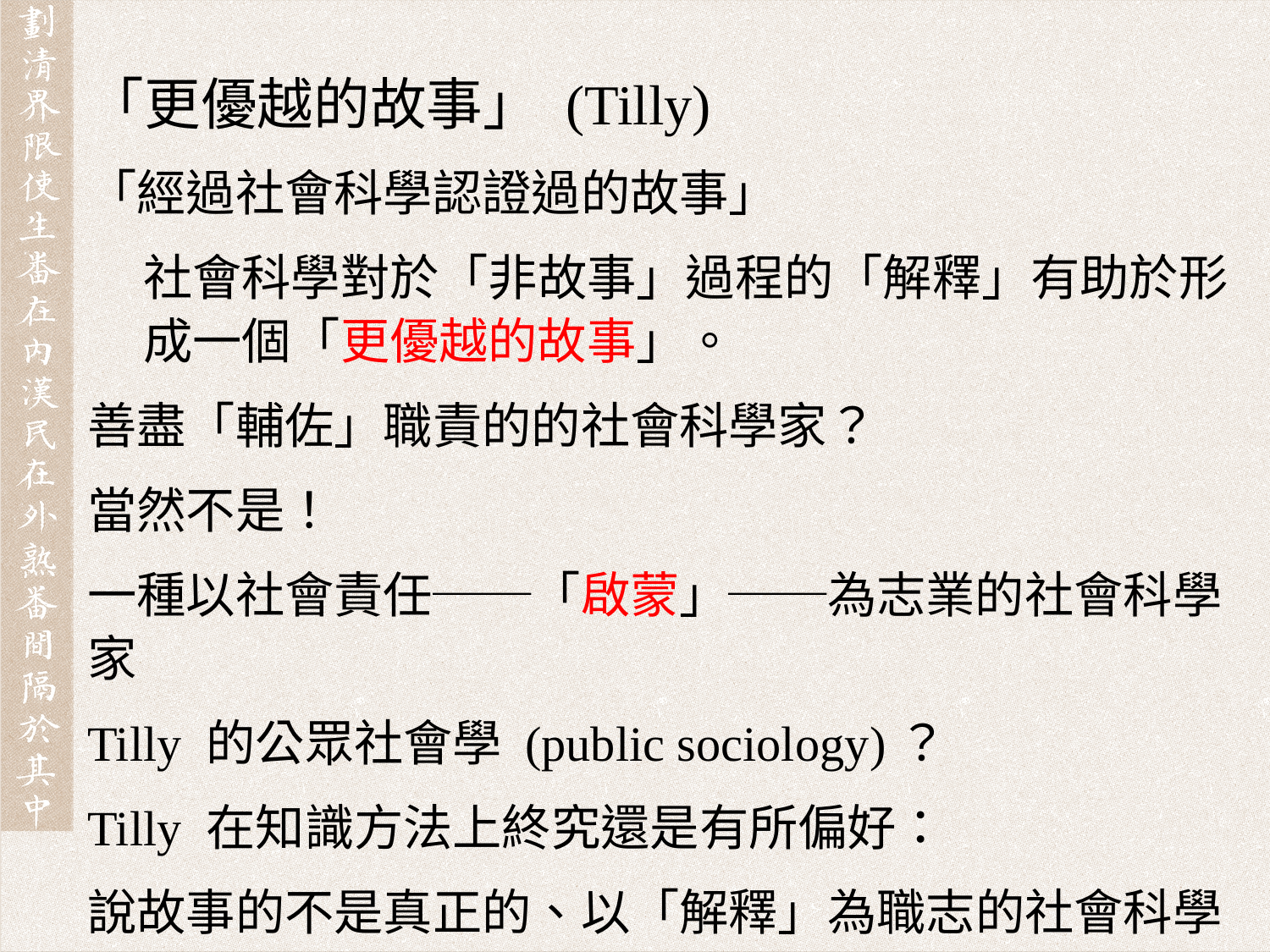

「更優越的故事」 (Tilly)
「經過社會科學認證過的故事」
社會科學對於「非故事」過程的「解釋」有助於形成一個「更優越的故事」。
善盡「輔佐」職責的的社會科學家？
當然不是！
一種以社會責任──「啟蒙」──為志業的社會科學家
Tilly 的公眾社會學 (public sociology)？
Tilly 在知識方法上終究還是有所偏好：
說故事的不是真正的、以「解釋」為職志的社會科學